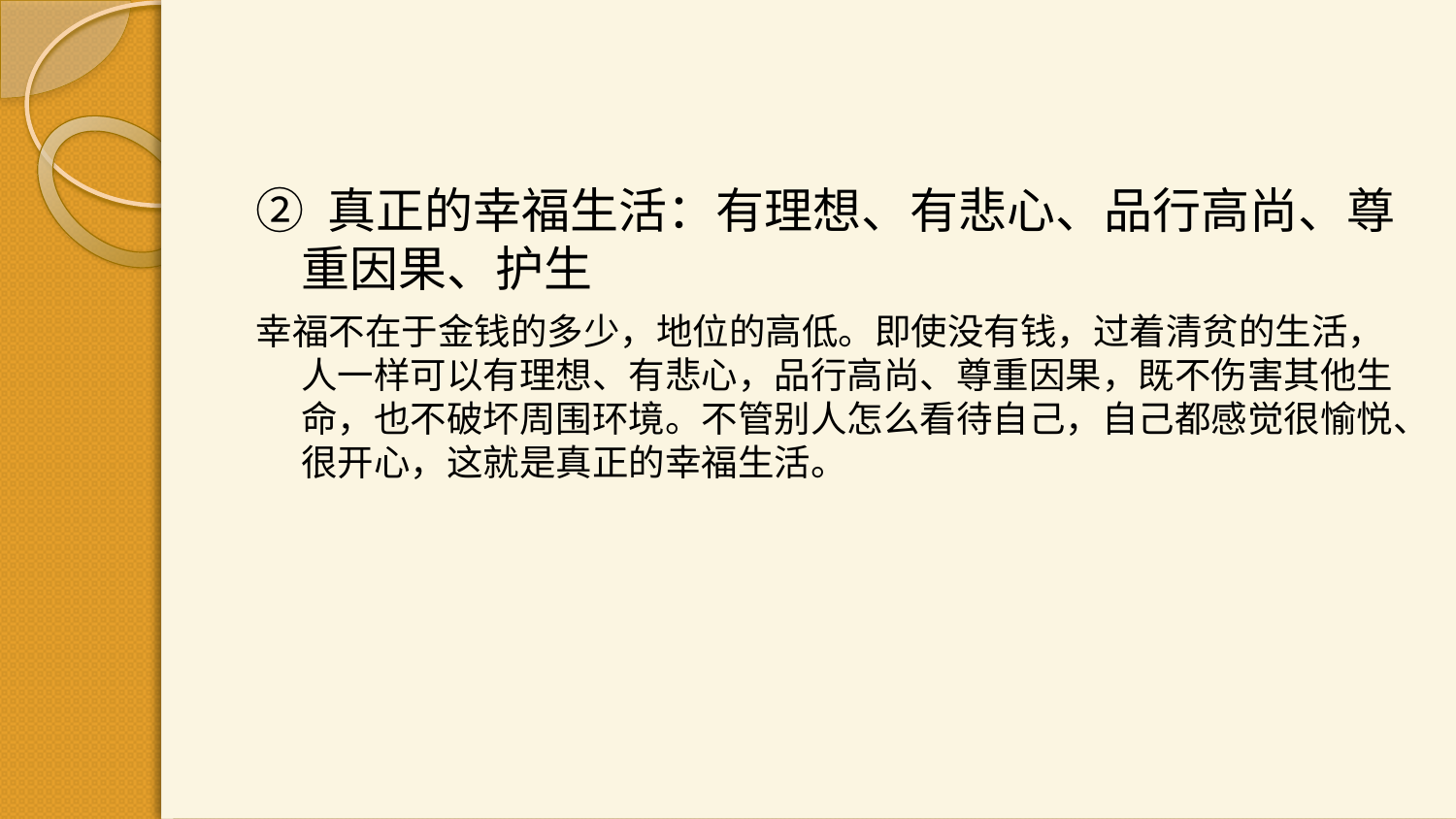

② 真正的幸福生活：有理想、有悲心、品行高尚、尊重因果、护生
幸福不在于金钱的多少，地位的高低。即使没有钱，过着清贫的生活，人一样可以有理想、有悲心，品行高尚、尊重因果，既不伤害其他生命，也不破坏周围环境。不管别人怎么看待自己，自己都感觉很愉悦、很开心，这就是真正的幸福生活。